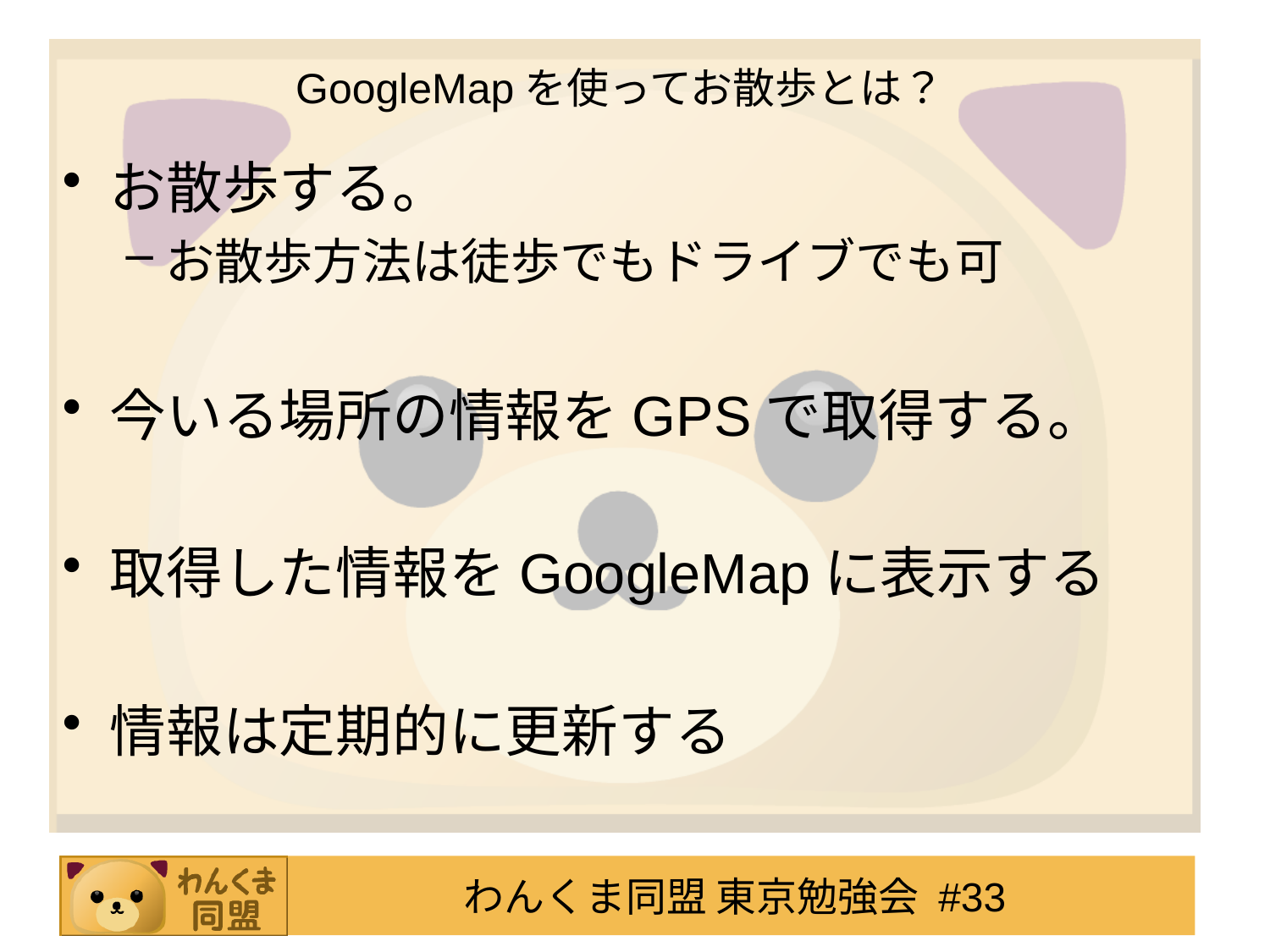

# GoogleMapを使ってお散歩とは？
お散歩する。
お散歩方法は徒歩でもドライブでも可

今いる場所の情報をGPSで取得する。

取得した情報をGoogleMapに表示する

情報は定期的に更新する